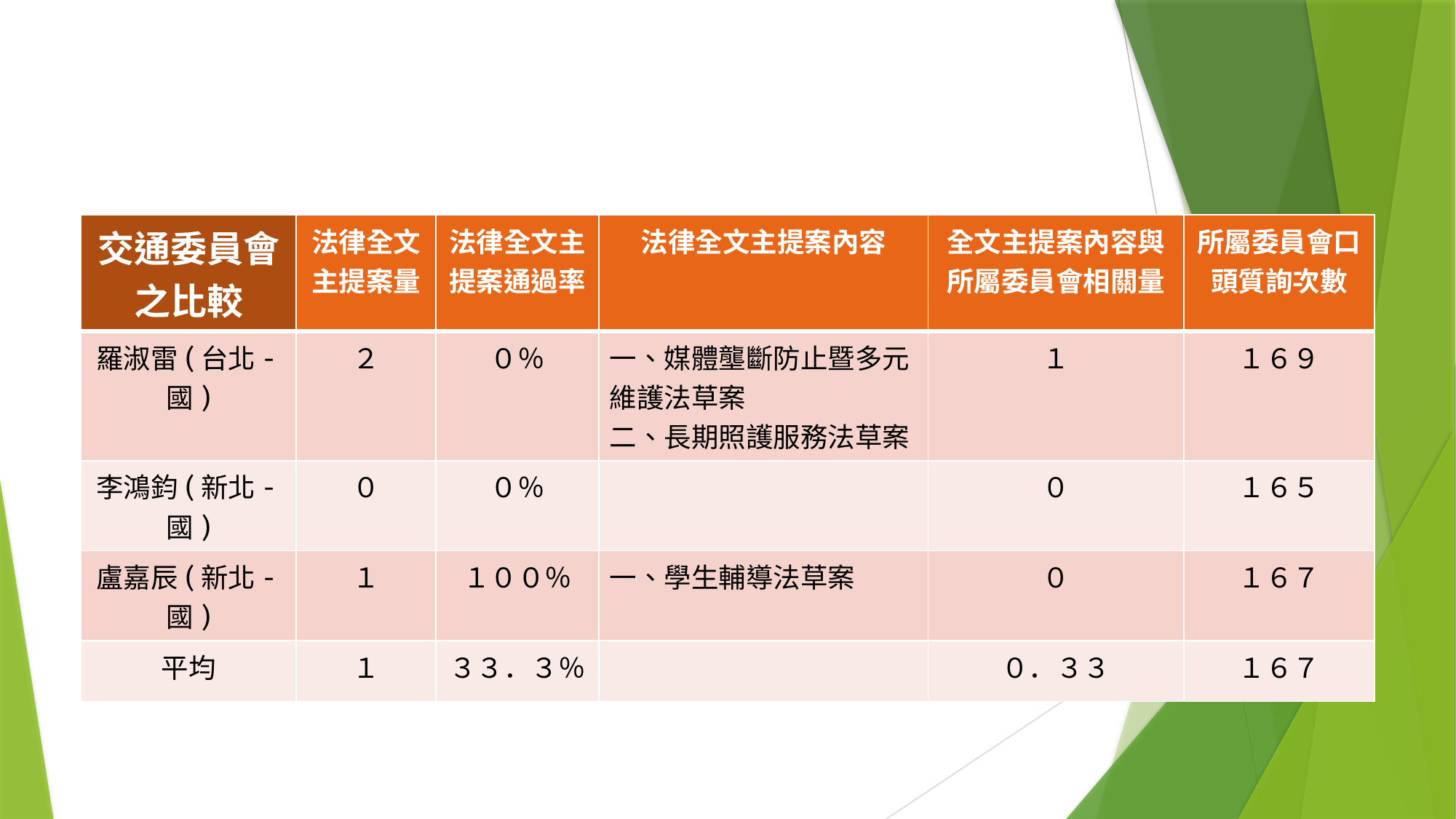

| 交通委員會之比較 | 法律全文主提案量 | 法律全文主提案通過率 | 法律全文主提案內容 | 全文主提案內容與所屬委員會相關量 | 所屬委員會口頭質詢次數 |
| --- | --- | --- | --- | --- | --- |
| 羅淑雷(台北-國) | ２ | ０％ | 一、媒體壟斷防止暨多元維護法草案 二、長期照護服務法草案 | １ | １６９ |
| 李鴻鈞(新北-國) | ０ | ０％ |  | ０ | １６５ |
| 盧嘉辰(新北-國) | １ | １００％ | 一、學生輔導法草案 | ０ | １６７ |
| 平均 | １ | ３３．３％ |  | ０．３３ | １６７ |